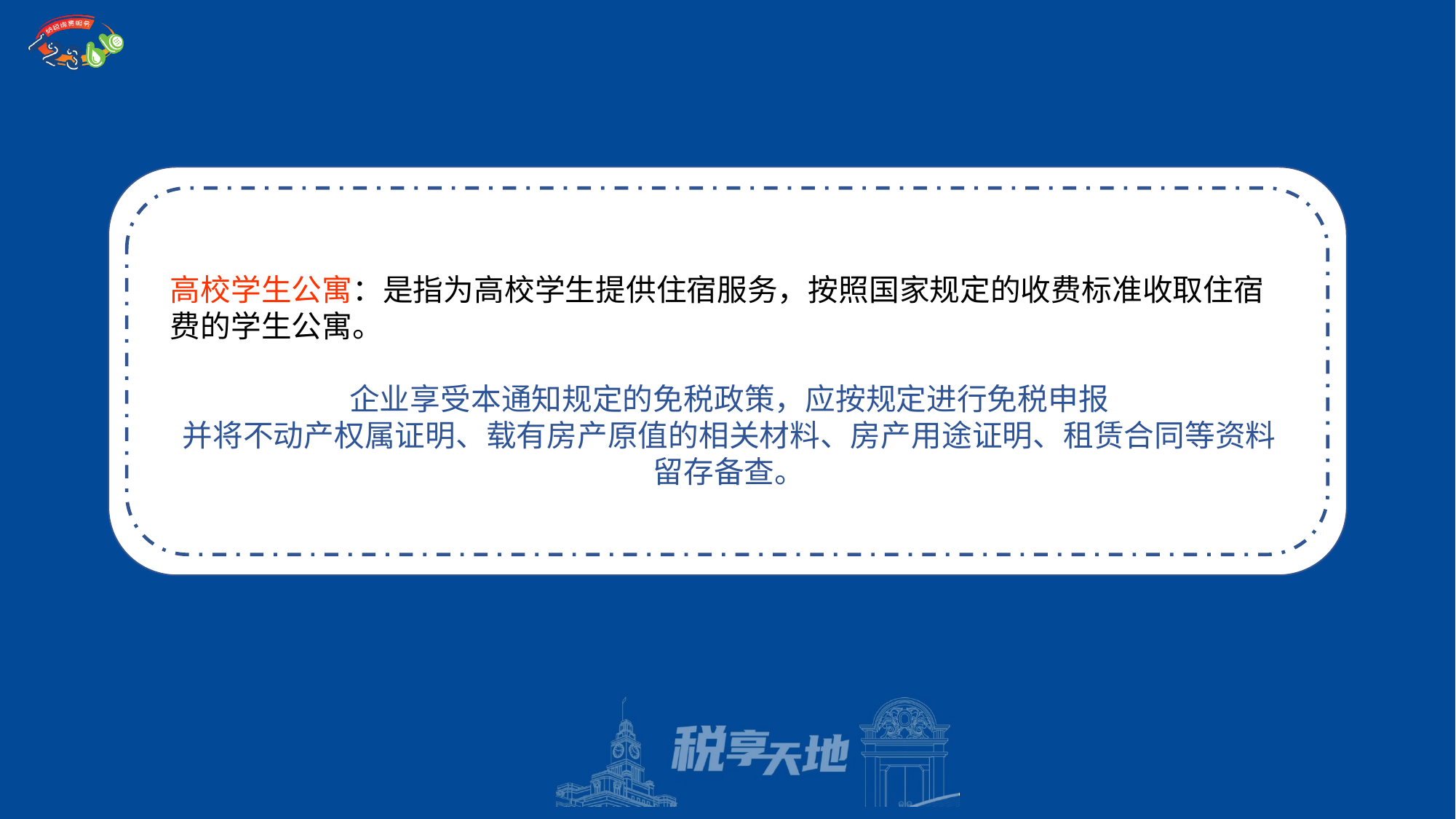

高校学生公寓：是指为高校学生提供住宿服务，按照国家规定的收费标准收取住宿费的学生公寓。

企业享受本通知规定的免税政策，应按规定进行免税申报
并将不动产权属证明、载有房产原值的相关材料、房产用途证明、租赁合同等资料留存备查。